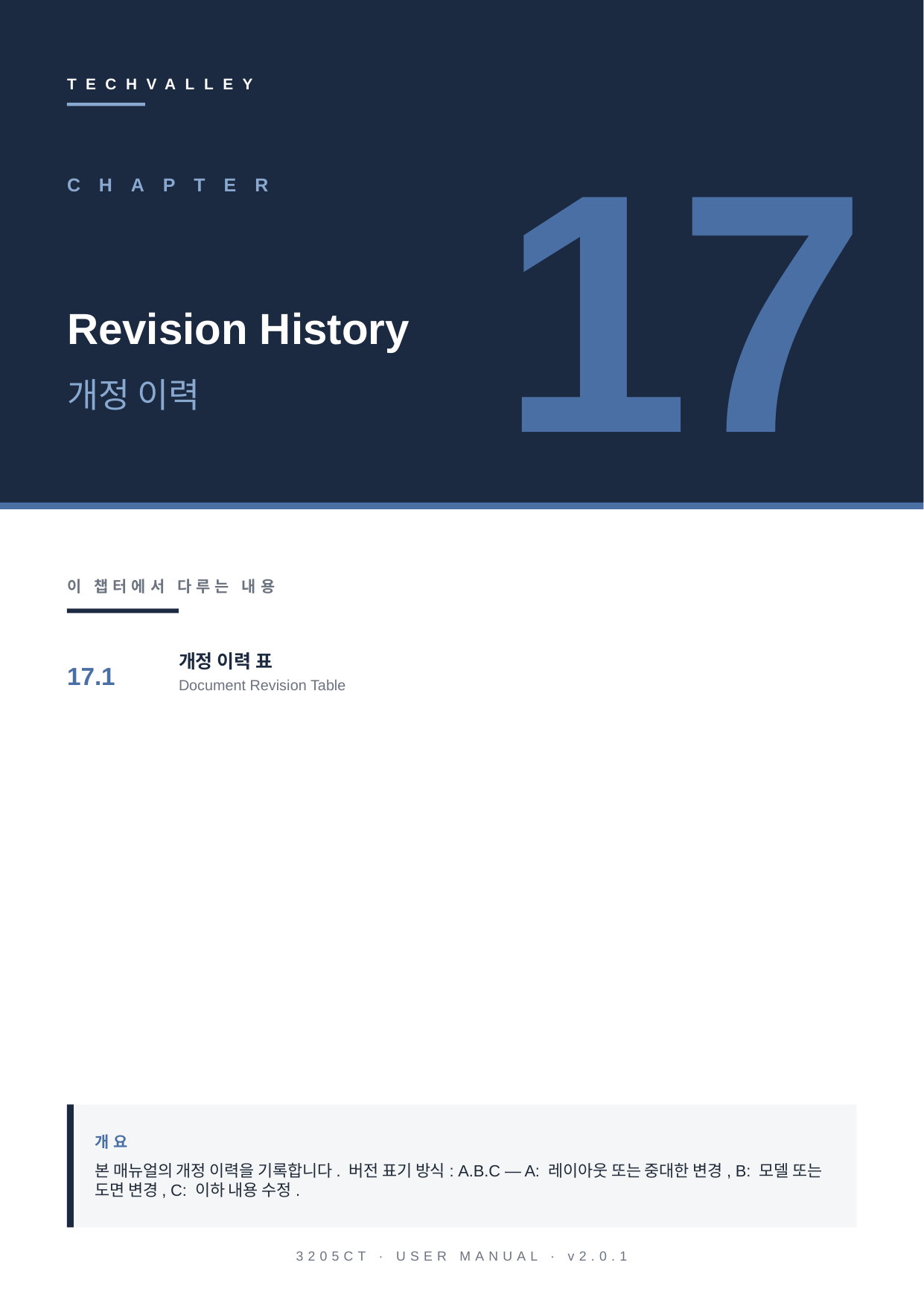

TECHVALLEY

17
CHAPTER
Revision History
개정 이력

이 챕터에서 다루는 내용

17.1
개정 이력 표
Document Revision Table

개요
본 매뉴얼의 개정 이력을 기록합니다. 버전 표기 방식: A.B.C — A: 레이아웃 또는 중대한 변경, B: 모델 또는 도면 변경, C: 이하 내용 수정.
3205CT · USER MANUAL · v2.0.1